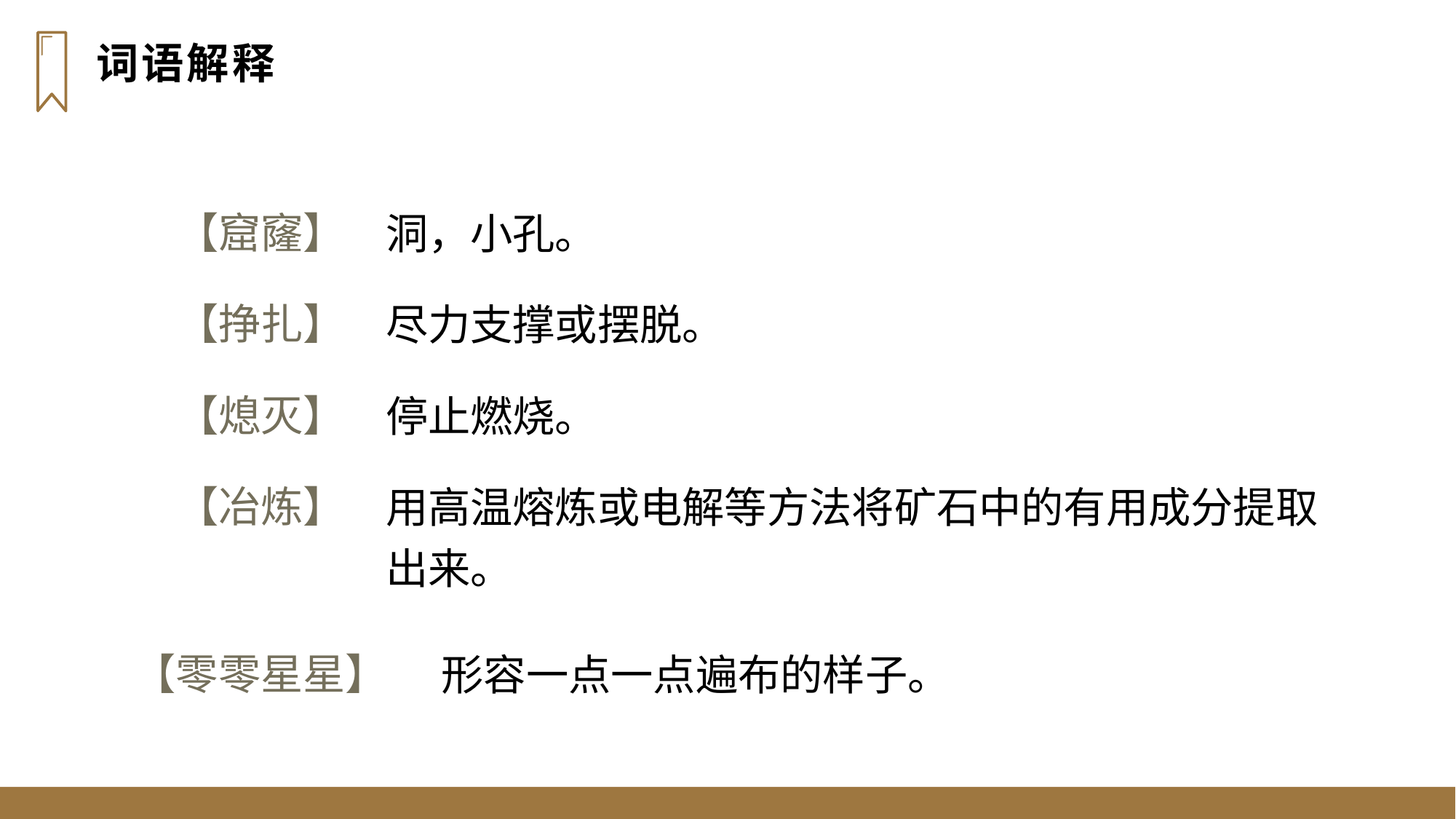

词语解释
洞，小孔。
【窟窿】
尽力支撑或摆脱。
【挣扎】
停止燃烧。
【熄灭】
【冶炼】
用高温熔炼或电解等方法将矿石中的有用成分提取出来。
【零零星星】
形容一点一点遍布的样子。